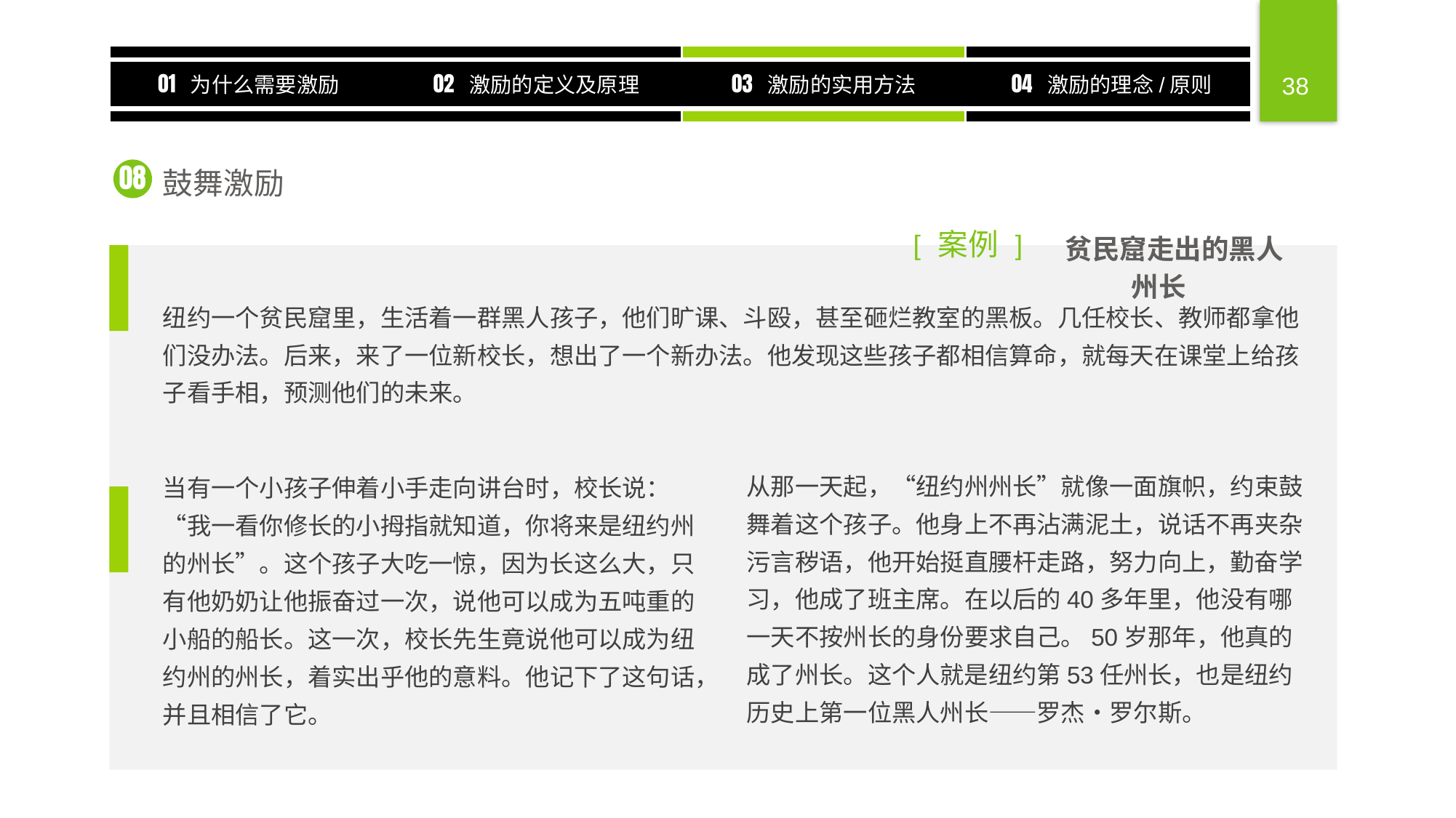

鼓舞激励
08

案例
[
]
贫民窟走出的黑人州长

纽约一个贫民窟里，生活着一群黑人孩子，他们旷课、斗殴，甚至砸烂教室的黑板。几任校长、教师都拿他们没办法。后来，来了一位新校长，想出了一个新办法。他发现这些孩子都相信算命，就每天在课堂上给孩子看手相，预测他们的未来。
从那一天起，“纽约州州长”就像一面旗帜，约束鼓舞着这个孩子。他身上不再沾满泥土，说话不再夹杂污言秽语，他开始挺直腰杆走路，努力向上，勤奋学习，他成了班主席。在以后的40多年里，他没有哪一天不按州长的身份要求自己。50岁那年，他真的成了州长。这个人就是纽约第53任州长，也是纽约历史上第一位黑人州长——罗杰•罗尔斯。
当有一个小孩子伸着小手走向讲台时，校长说：“我一看你修长的小拇指就知道，你将来是纽约州的州长”。这个孩子大吃一惊，因为长这么大，只有他奶奶让他振奋过一次，说他可以成为五吨重的小船的船长。这一次，校长先生竟说他可以成为纽约州的州长，着实出乎他的意料。他记下了这句话，并且相信了它。